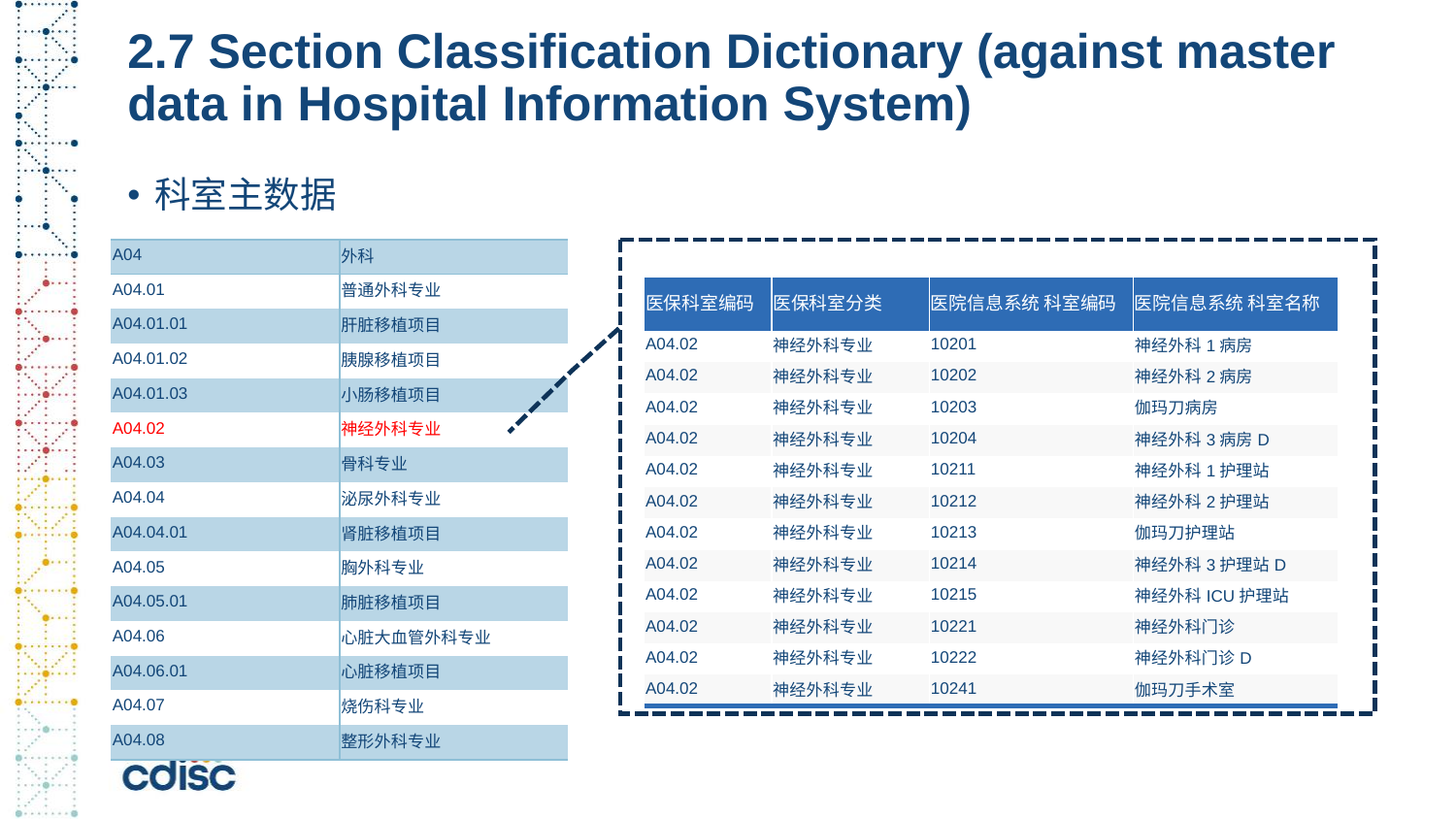

# 2.7 Section Classification Dictionary (against master data in Hospital Information System)
科室主数据
| A04 | 外科 |
| --- | --- |
| A04.01 | 普通外科专业 |
| A04.01.01 | 肝脏移植项目 |
| A04.01.02 | 胰腺移植项目 |
| A04.01.03 | 小肠移植项目 |
| A04.02 | 神经外科专业 |
| A04.03 | 骨科专业 |
| A04.04 | 泌尿外科专业 |
| A04.04.01 | 肾脏移植项目 |
| A04.05 | 胸外科专业 |
| A04.05.01 | 肺脏移植项目 |
| A04.06 | 心脏大血管外科专业 |
| A04.06.01 | 心脏移植项目 |
| A04.07 | 烧伤科专业 |
| A04.08 | 整形外科专业 |

| 医保科室编码 | 医保科室分类 | 医院信息系统 科室编码 | 医院信息系统 科室名称 |
| --- | --- | --- | --- |
| A04.02 | 神经外科专业 | 10201 | 神经外科1病房 |
| A04.02 | 神经外科专业 | 10202 | 神经外科2病房 |
| A04.02 | 神经外科专业 | 10203 | 伽玛刀病房 |
| A04.02 | 神经外科专业 | 10204 | 神经外科3病房D |
| A04.02 | 神经外科专业 | 10211 | 神经外科1护理站 |
| A04.02 | 神经外科专业 | 10212 | 神经外科2护理站 |
| A04.02 | 神经外科专业 | 10213 | 伽玛刀护理站 |
| A04.02 | 神经外科专业 | 10214 | 神经外科3护理站D |
| A04.02 | 神经外科专业 | 10215 | 神经外科ICU护理站 |
| A04.02 | 神经外科专业 | 10221 | 神经外科门诊 |
| A04.02 | 神经外科专业 | 10222 | 神经外科门诊D |
| A04.02 | 神经外科专业 | 10241 | 伽玛刀手术室 |